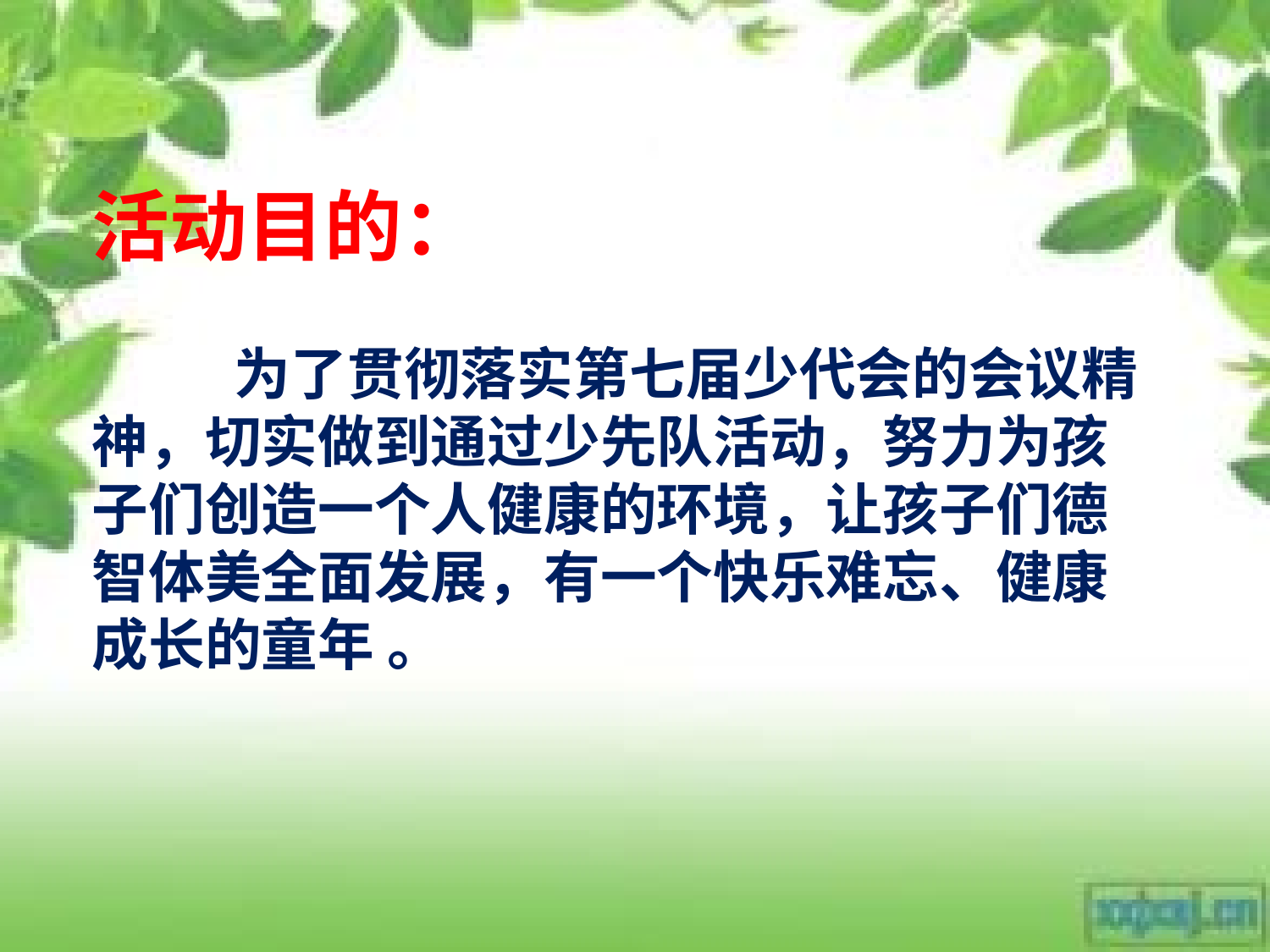

活动目的：

          为了贯彻落实第七届少代会的会议精神，切实做到通过少先队活动，努力为孩子们创造一个人健康的环境，让孩子们德智体美全面发展，有一个快乐难忘、健康成长的童年 。